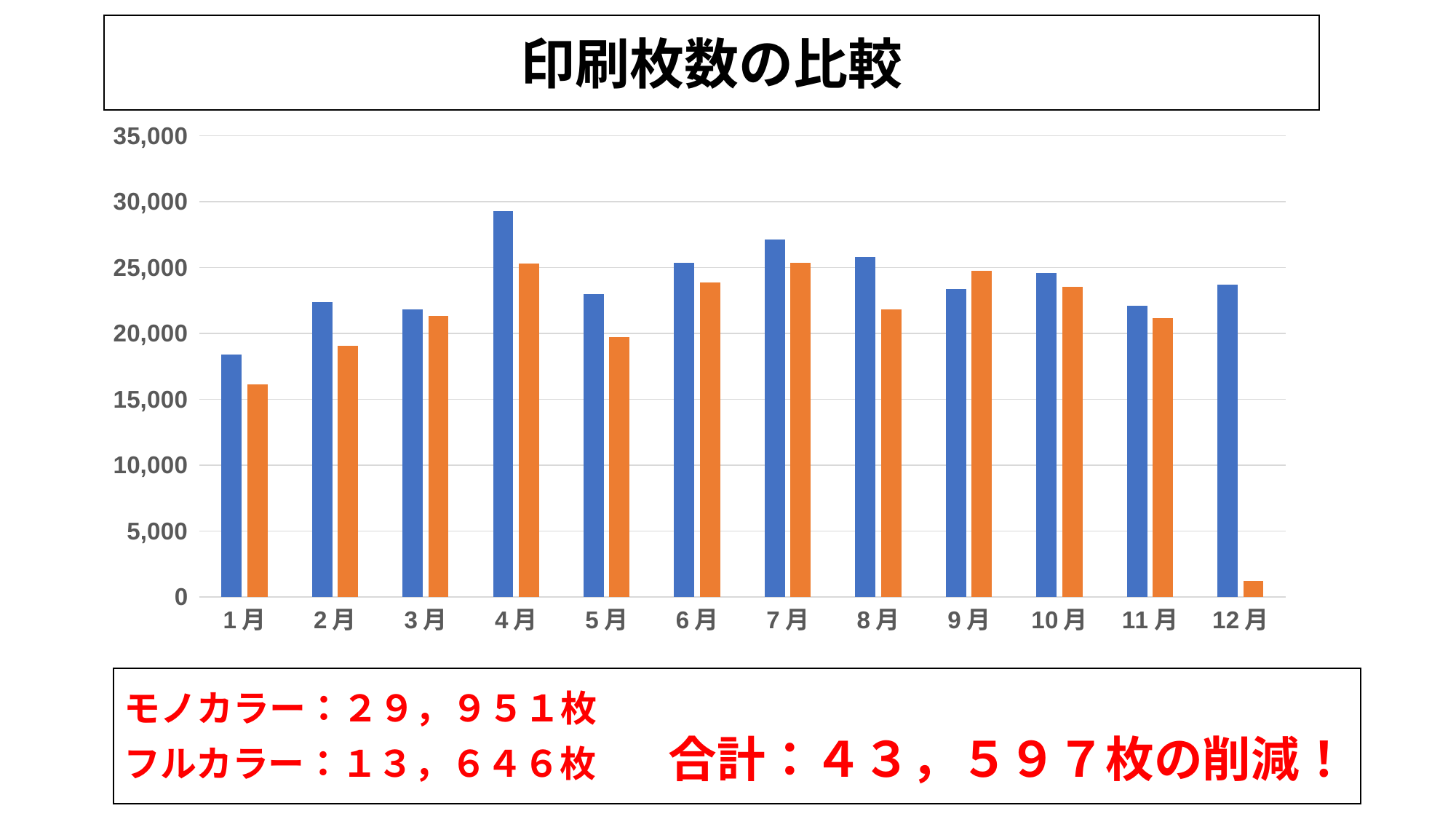

印刷枚数の比較

### Chart

| Category | 2024年 | 2025年 |
|---|---|---|
| 1月 | 18386.0 | 16160.0 |
| 2月 | 22360.0 | 19083.0 |
| 3月 | 21827.0 | 21355.0 |
| 4月 | 29296.0 | 25318.0 |
| 5月 | 22974.0 | 19751.0 |
| 6月 | 25355.0 | 23871.0 |
| 7月 | 27146.0 | 25342.0 |
| 8月 | 25824.0 | 21828.0 |
| 9月 | 23400.0 | 24730.0 |
| 10月 | 24575.0 | 23544.0 |
| 11月 | 22105.0 | 21154.0 |
| 12月 | 23718.0 | 1233.0 |
モノカラー：２９，９５１枚
フルカラー：１３，６４６枚　　合計：４３，５９７枚の削減！